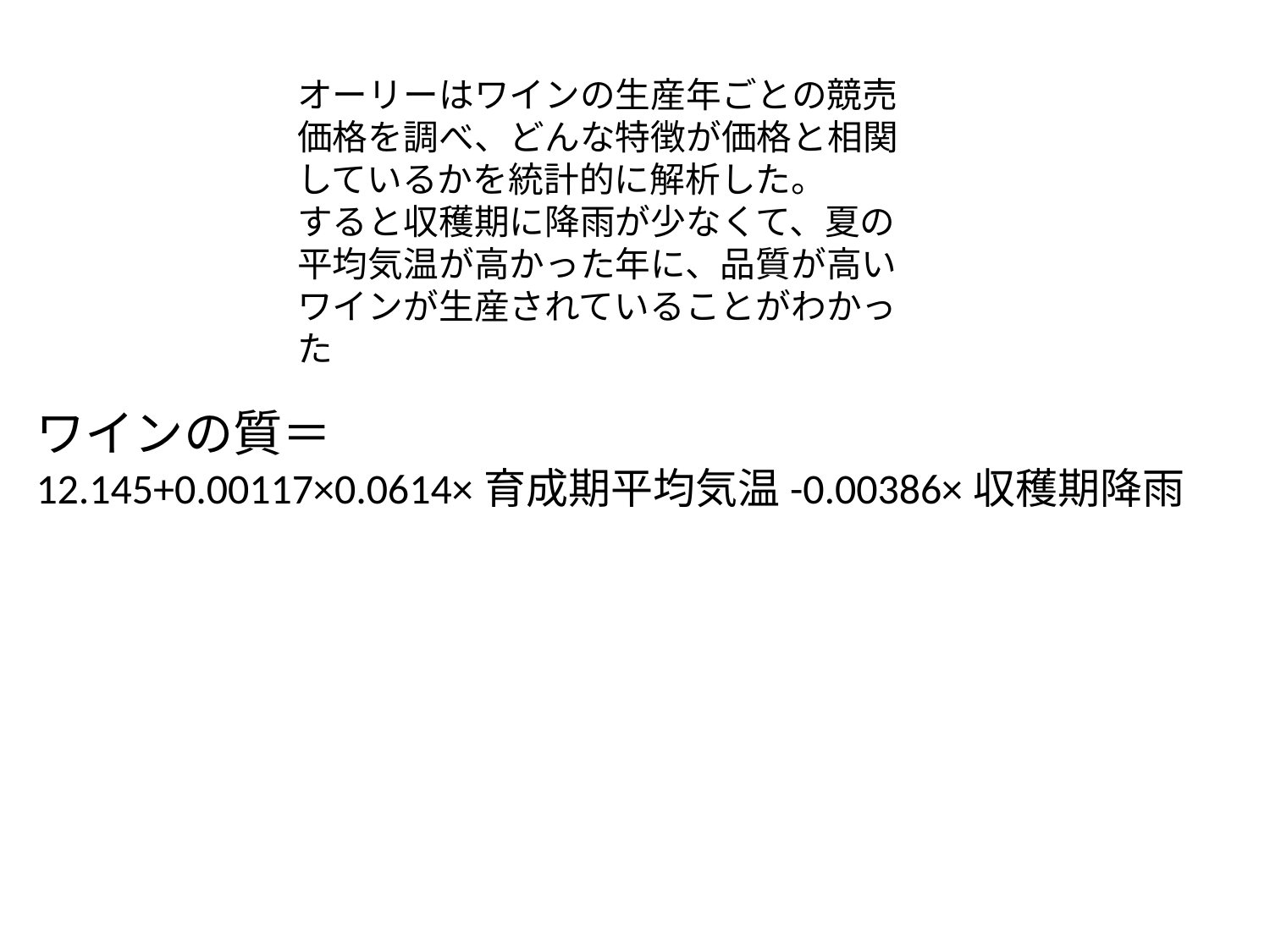

オーリーはワインの生産年ごとの競売価格を調べ、どんな特徴が価格と相関しているかを統計的に解析した。
すると収穫期に降雨が少なくて、夏の平均気温が高かった年に、品質が高いワインが生産されていることがわかった
ワインの質＝
12.145+0.00117×0.0614×育成期平均気温-0.00386×収穫期降雨